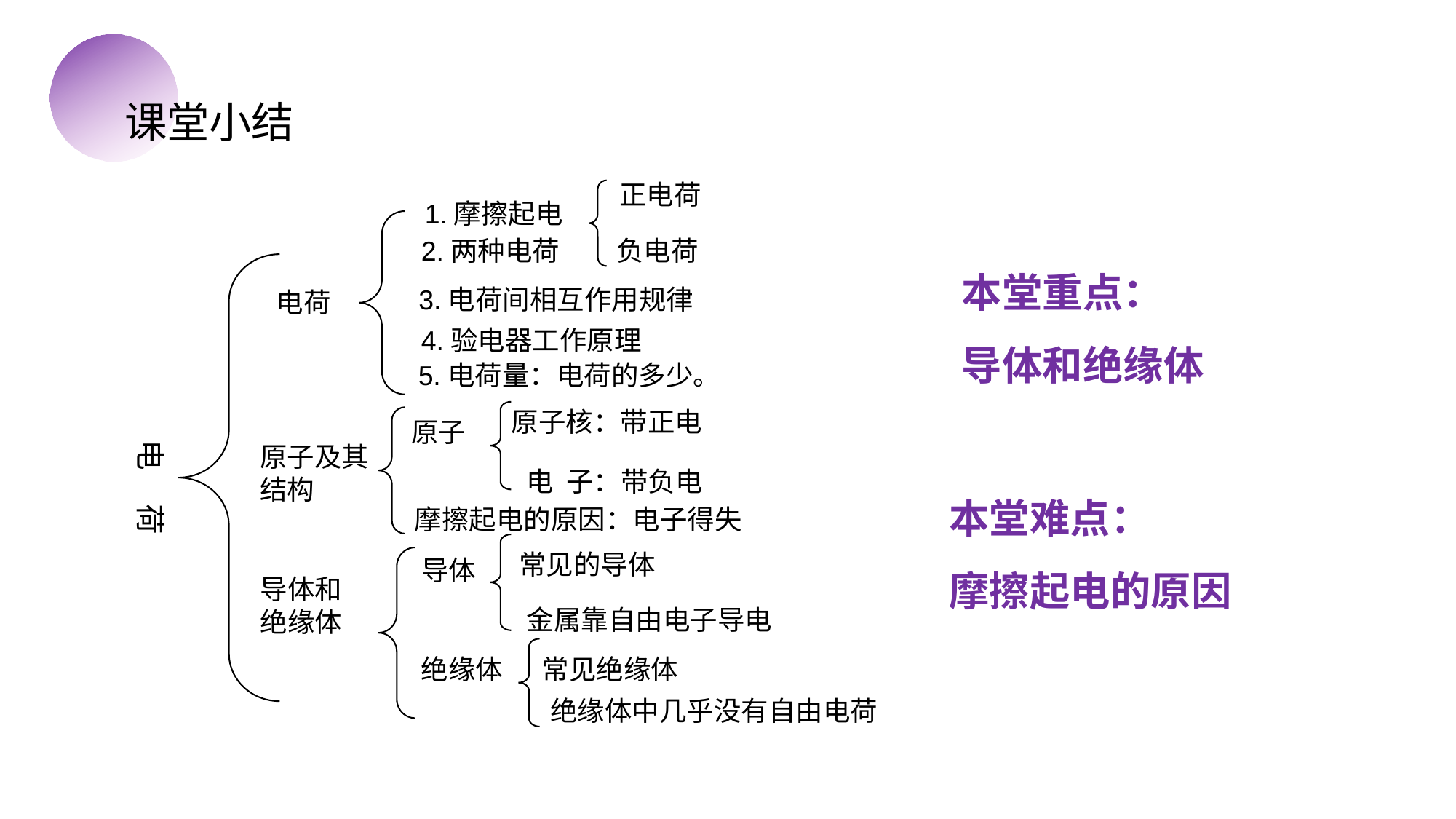

课堂小结
正电荷

1.摩擦起电
负电荷
2.两种电荷

3.电荷间相互作用规律
电荷

电     荷
4.验电器工作原理
5.电荷量：电荷的多少。
原子核：带正电

原子
原子及其结构
电  子：带负电

常见的导体

导体
导体和
绝缘体
金属靠自由电子导电

绝缘体
常见绝缘体
绝缘体中几乎没有自由电荷

摩擦起电的原因：电子得失
本堂重点：
导体和绝缘体
本堂难点：
摩擦起电的原因